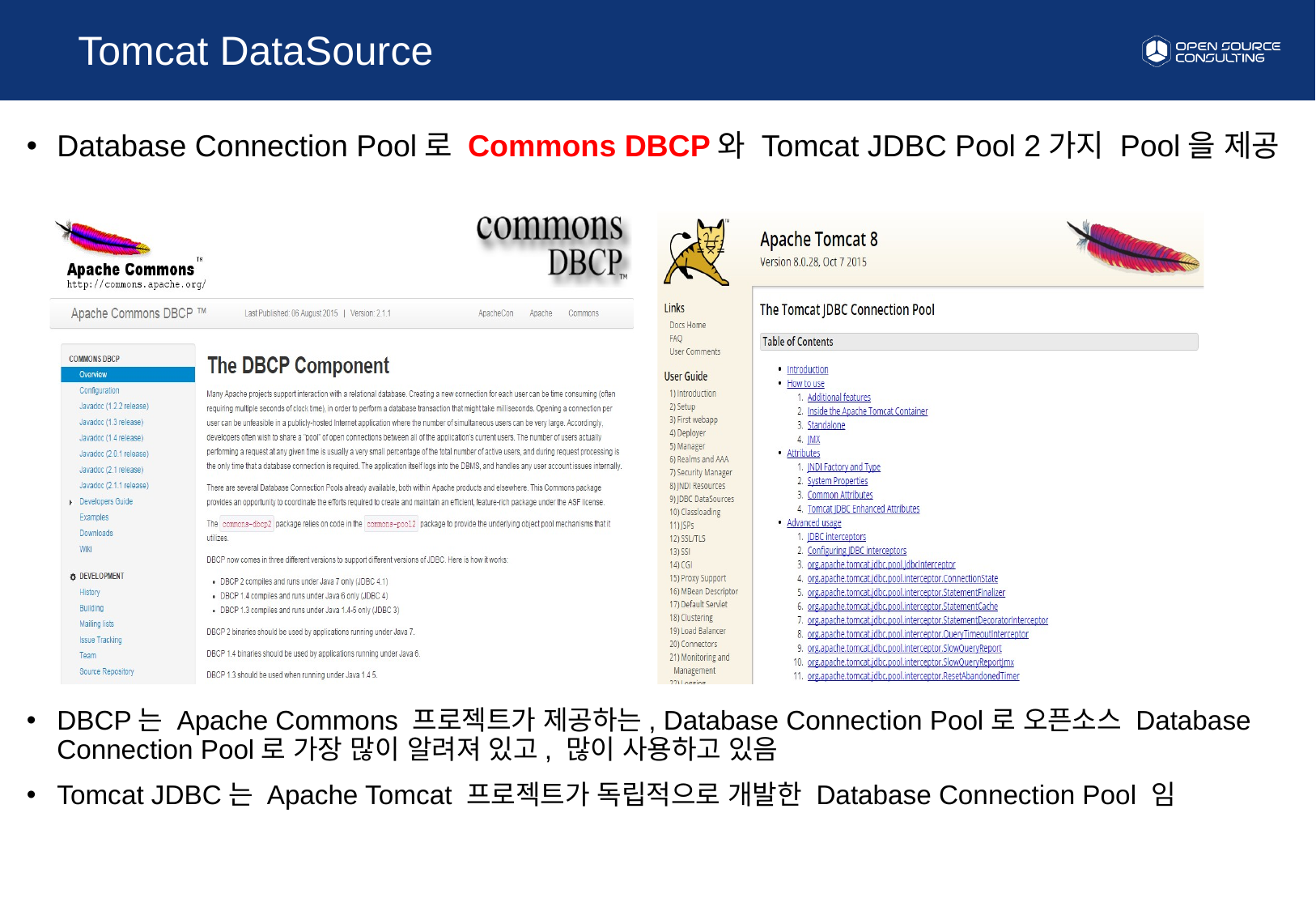

Tomcat DataSource
Database Connection Pool로 Commons DBCP와 Tomcat JDBC Pool 2가지 Pool을 제공

DBCP는 Apache Commons 프로젝트가 제공하는, Database Connection Pool로 오픈소스 Database Connection Pool로 가장 많이 알려져 있고, 많이 사용하고 있음
Tomcat JDBC는 Apache Tomcat 프로젝트가 독립적으로 개발한 Database Connection Pool 임